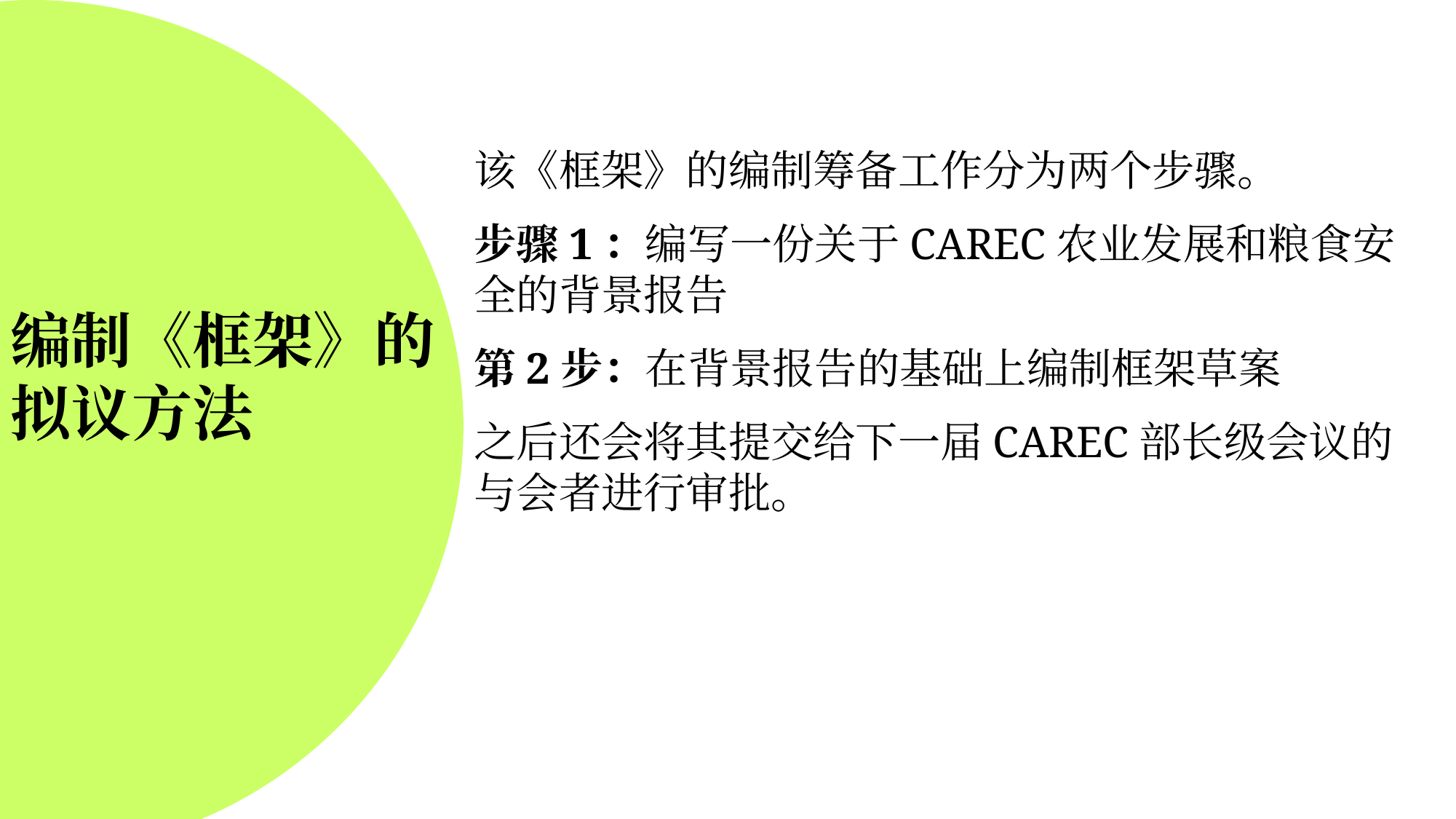

该《框架》的编制筹备工作分为两个步骤。
步骤1：编写一份关于CAREC农业发展和粮食安全的背景报告
第2步：在背景报告的基础上编制框架草案
之后还会将其提交给下一届CAREC部长级会议的与会者进行审批。
编制《框架》的拟议方法